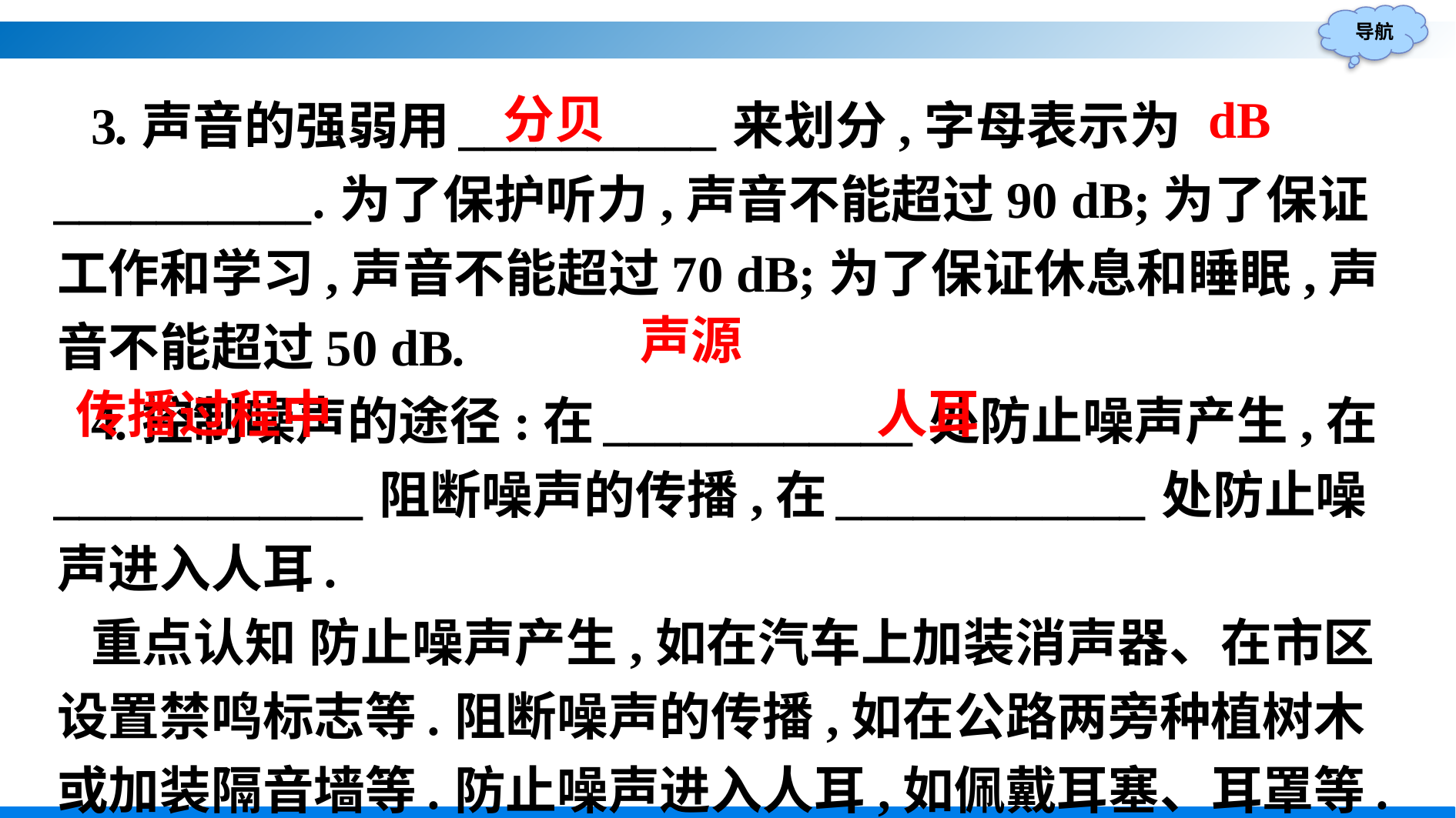

3.声音的强弱用__________来划分,字母表示为__________.为了保护听力,声音不能超过90 dB;为了保证工作和学习,声音不能超过70 dB;为了保证休息和睡眠,声音不能超过50 dB.
4.控制噪声的途径:在____________处防止噪声产生,在____________阻断噪声的传播,在____________处防止噪声进入人耳.
重点认知 防止噪声产生,如在汽车上加装消声器、在市区设置禁鸣标志等.阻断噪声的传播,如在公路两旁种植树木或加装隔音墙等.防止噪声进入人耳,如佩戴耳塞、耳罩等.
分贝
dB
声源
人耳
传播过程中